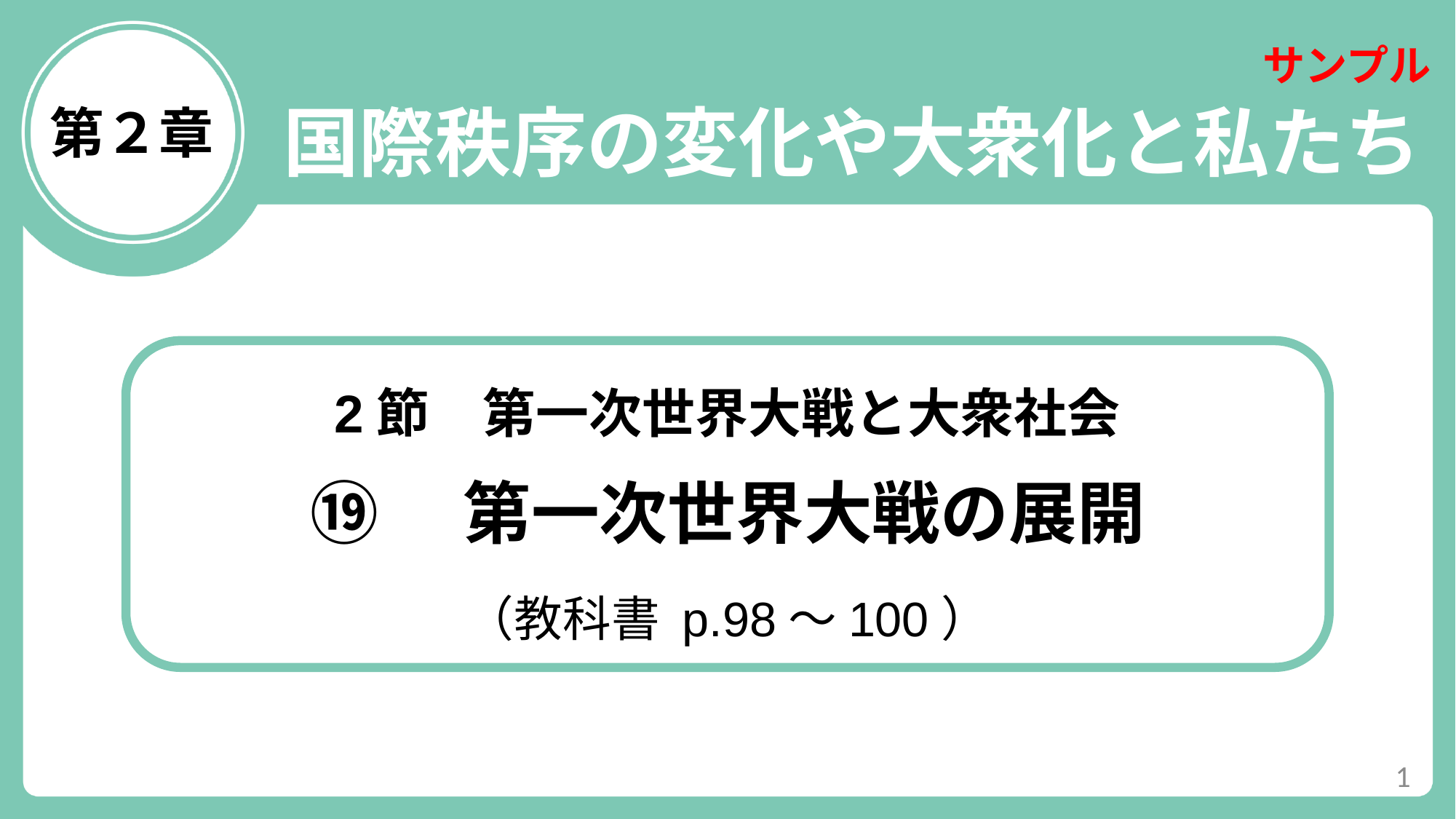

サンプル
国際秩序の変化や大衆化と私たち
第２章

2節　第一次世界大戦と大衆社会
⑲　第一次世界大戦の展開
（教科書 p.98～100）